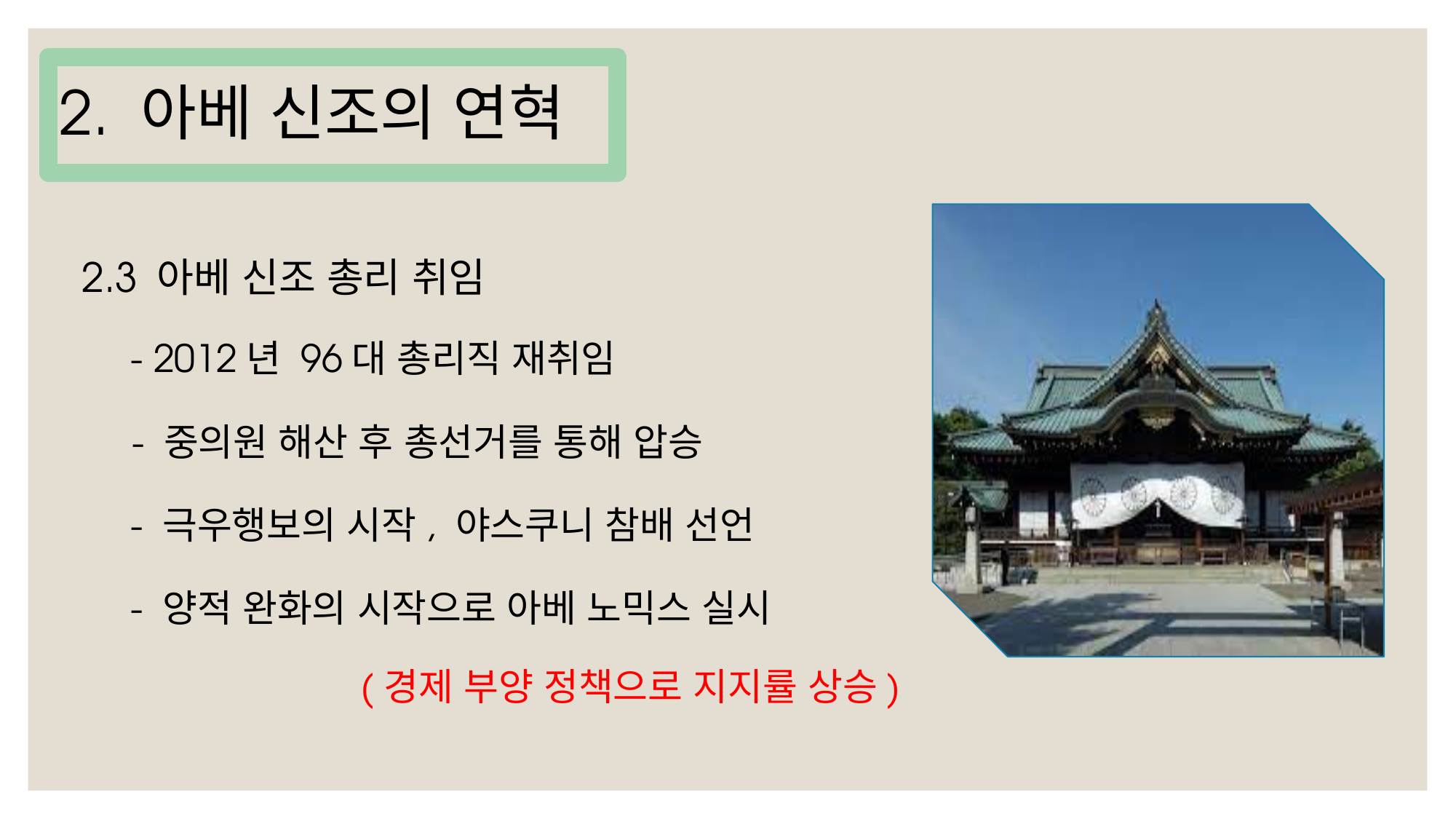

2. 아베 신조의 연혁

2.3 아베 신조 총리 취임
- 2012년 96대 총리직 재취임
- 중의원 해산 후 총선거를 통해 압승
- 극우행보의 시작, 야스쿠니 참배 선언
- 양적 완화의 시작으로 아베 노믹스 실시
(경제 부양 정책으로 지지률 상승)